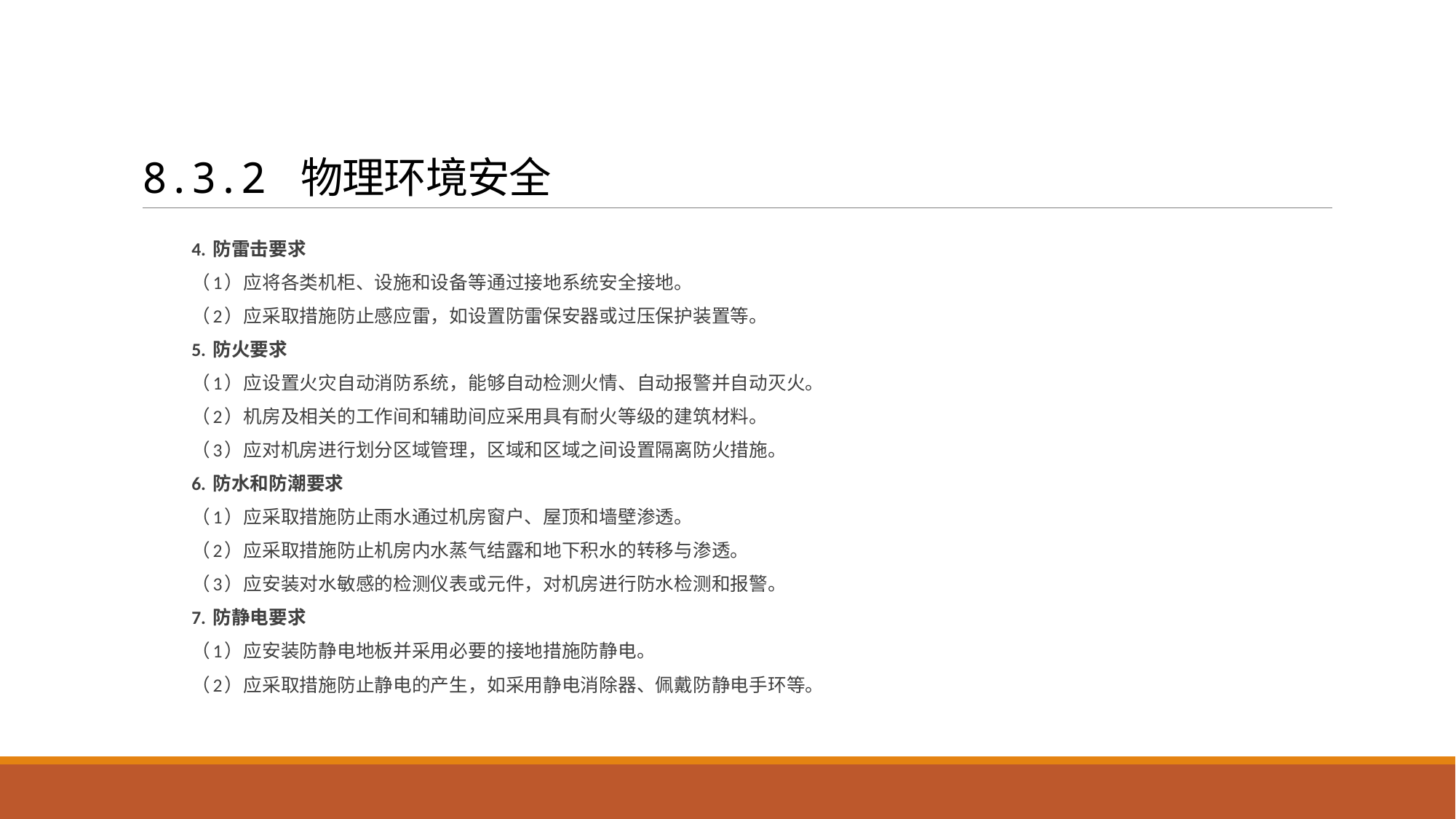

# 8.3.2 物理环境安全
4. 防雷击要求
（1）应将各类机柜、设施和设备等通过接地系统安全接地。
（2）应采取措施防止感应雷，如设置防雷保安器或过压保护装置等。
5. 防火要求
（1）应设置火灾自动消防系统，能够自动检测火情、自动报警并自动灭火。
（2）机房及相关的工作间和辅助间应采用具有耐火等级的建筑材料。
（3）应对机房进行划分区域管理，区域和区域之间设置隔离防火措施。
6. 防水和防潮要求
（1）应采取措施防止雨水通过机房窗户、屋顶和墙壁渗透。
（2）应采取措施防止机房内水蒸气结露和地下积水的转移与渗透。
（3）应安装对水敏感的检测仪表或元件，对机房进行防水检测和报警。
7. 防静电要求
（1）应安装防静电地板并采用必要的接地措施防静电。
（2）应采取措施防止静电的产生，如采用静电消除器、佩戴防静电手环等。